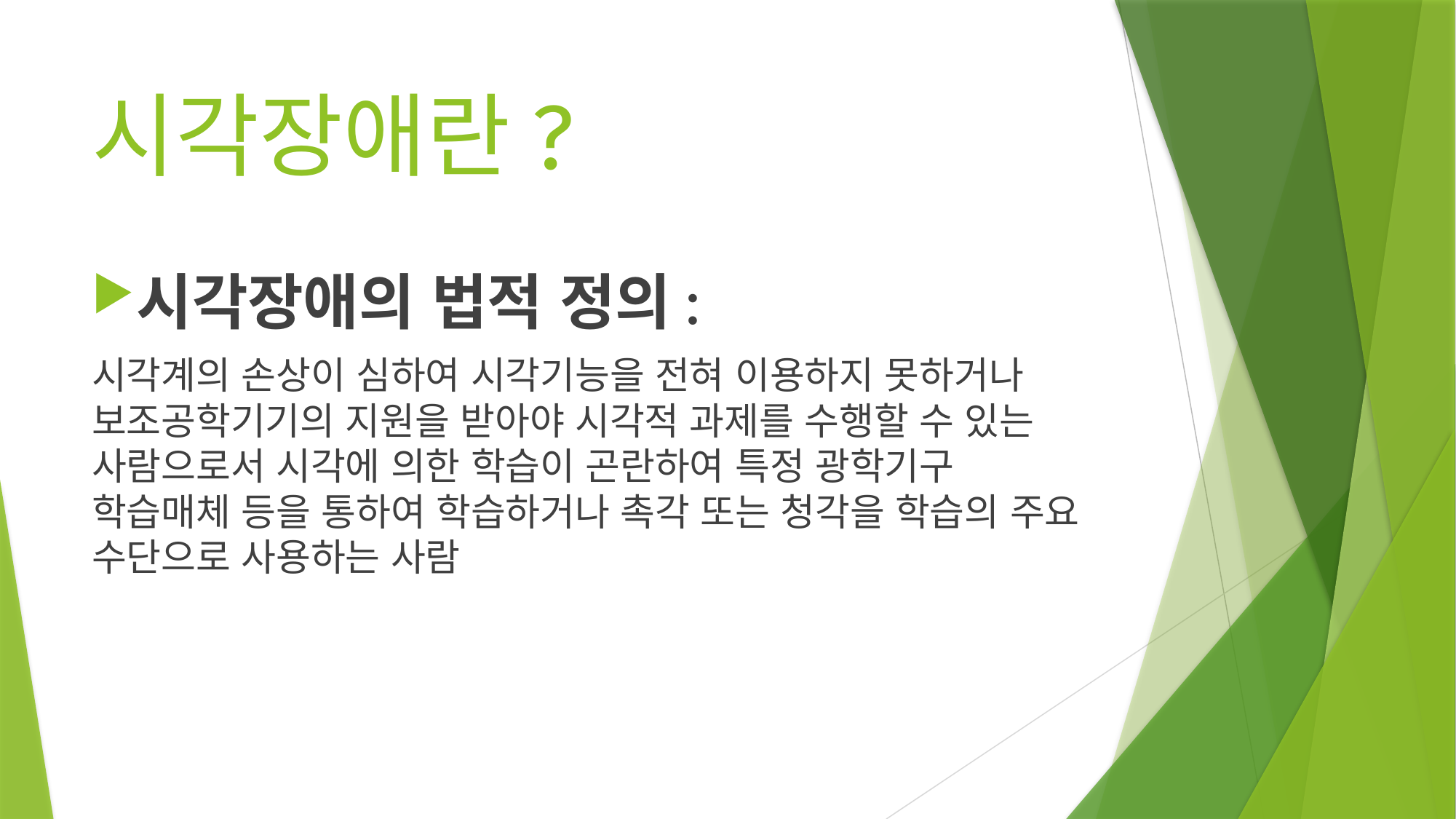

# 시각장애란?
시각장애의 법적 정의:
시각계의 손상이 심하여 시각기능을 전혀 이용하지 못하거나 보조공학기기의 지원을 받아야 시각적 과제를 수행할 수 있는 사람으로서 시각에 의한 학습이 곤란하여 특정 광학기구 학습매체 등을 통하여 학습하거나 촉각 또는 청각을 학습의 주요 수단으로 사용하는 사람